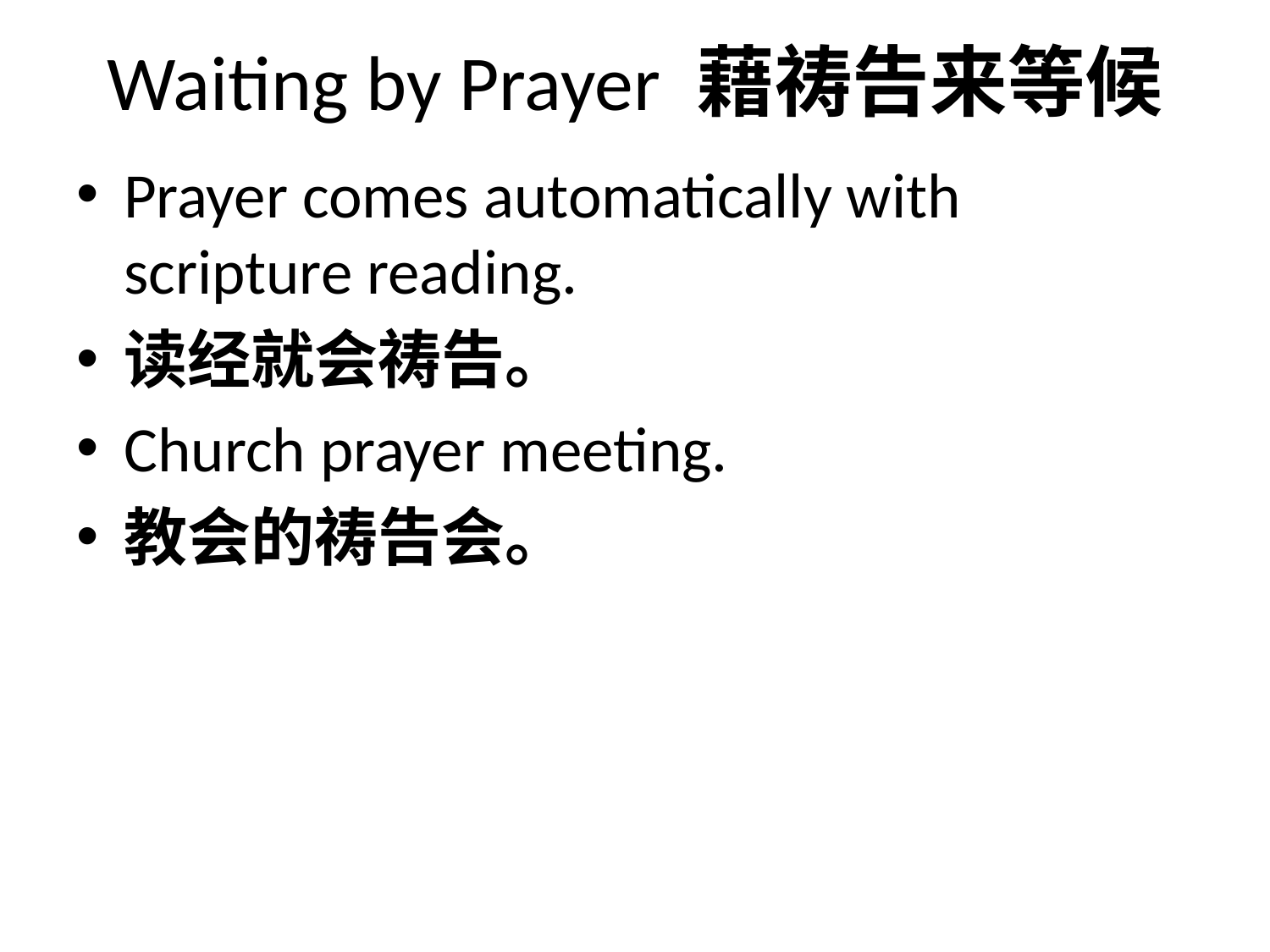

# Waiting by Prayer 藉祷告来等候
Prayer comes automatically with scripture reading.
读经就会祷告。
Church prayer meeting.
教会的祷告会。